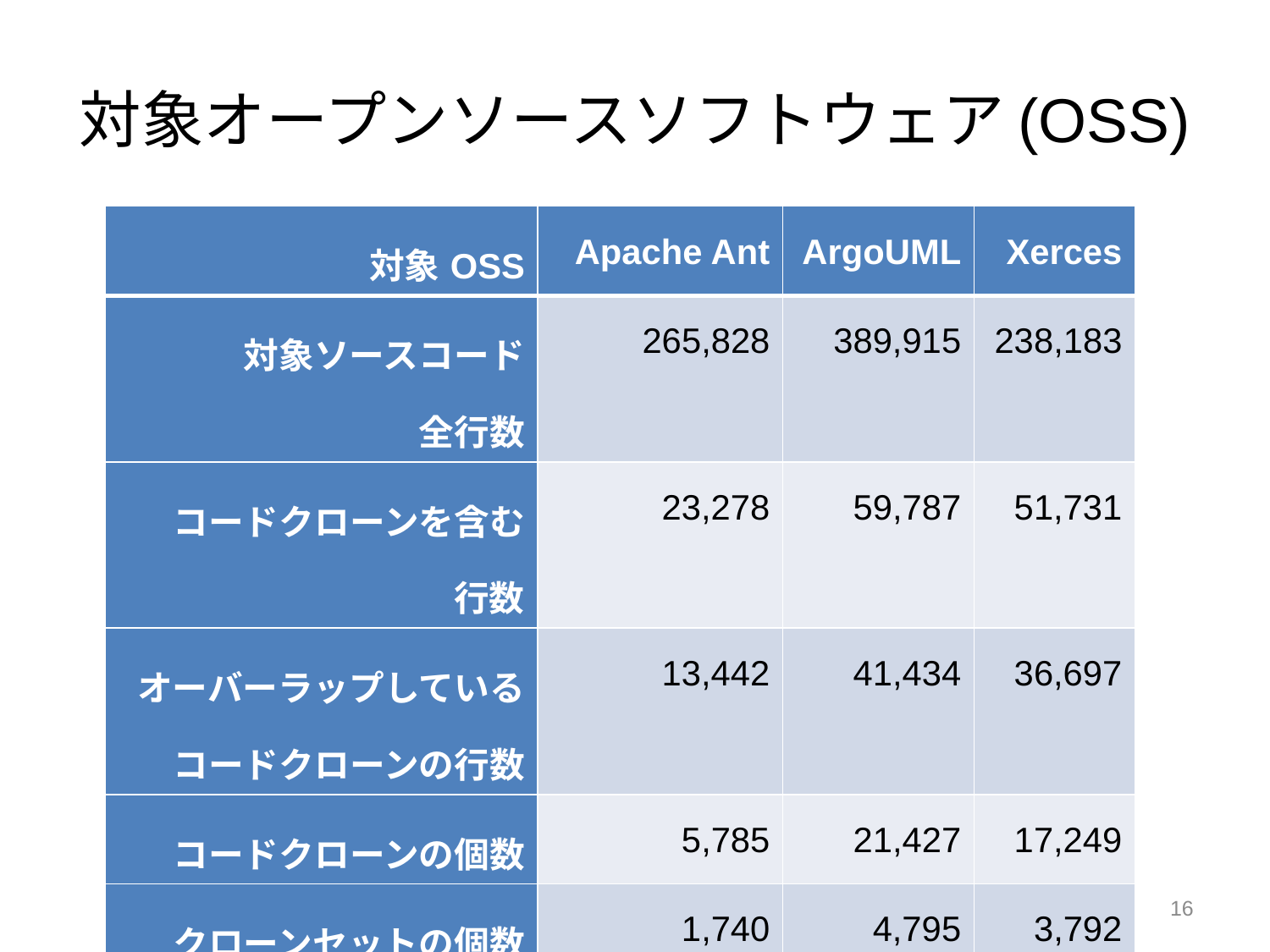

# 対象オープンソースソフトウェア(OSS)
| 対象OSS | Apache Ant | ArgoUML | Xerces |
| --- | --- | --- | --- |
| 対象ソースコード 全行数 | 265,828 | 389,915 | 238,183 |
| コードクローンを含む 行数 | 23,278 | 59,787 | 51,731 |
| オーバーラップしている コードクローンの行数 | 13,442 | 41,434 | 36,697 |
| コードクローンの個数 | 5,785 | 21,427 | 17,249 |
| クローンセットの個数 | 1,740 | 4,795 | 3,792 |
16